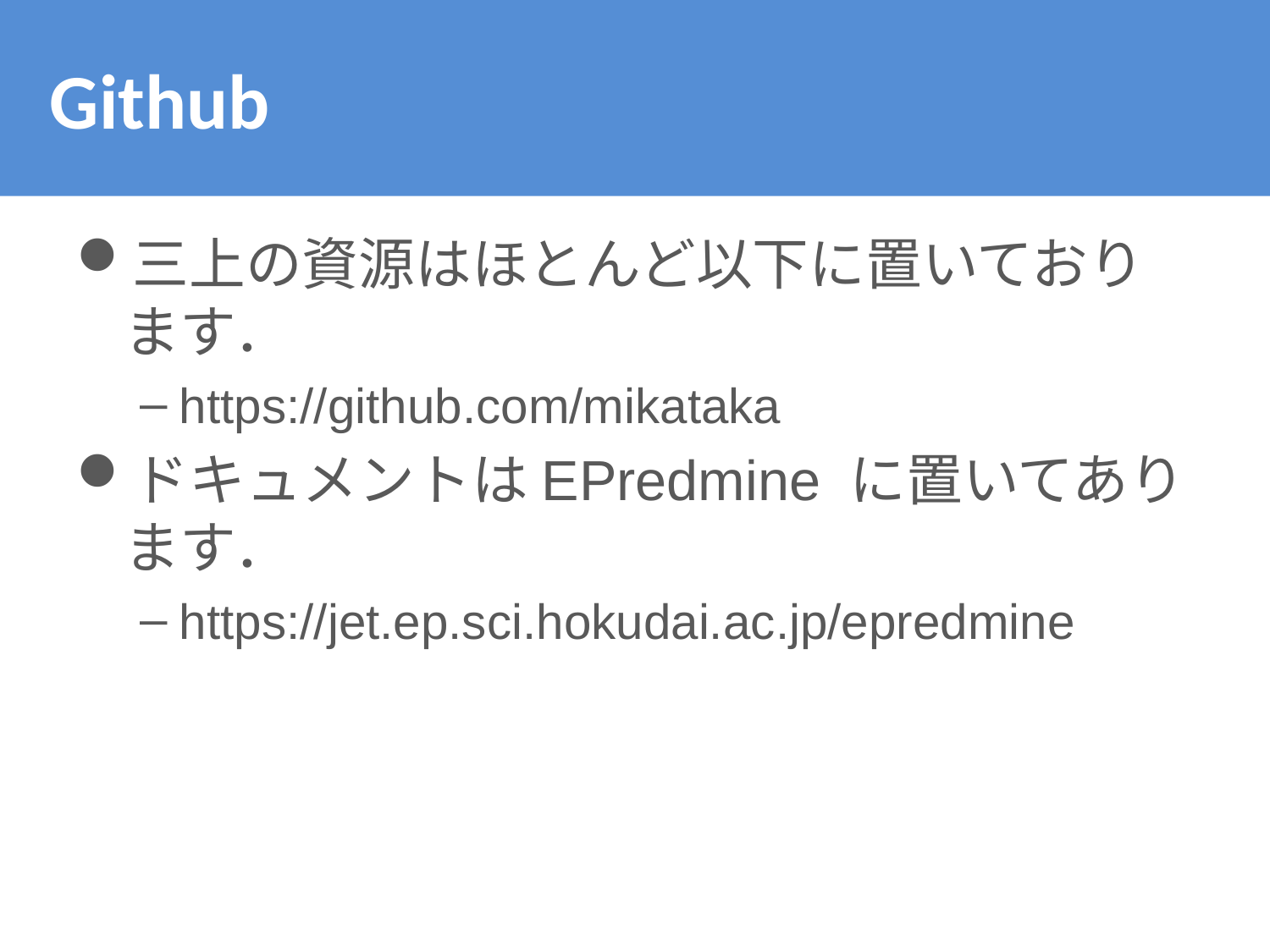

# Github
三上の資源はほとんど以下に置いております．
https://github.com/mikataka
ドキュメントはEPredmine に置いてあります．
https://jet.ep.sci.hokudai.ac.jp/epredmine